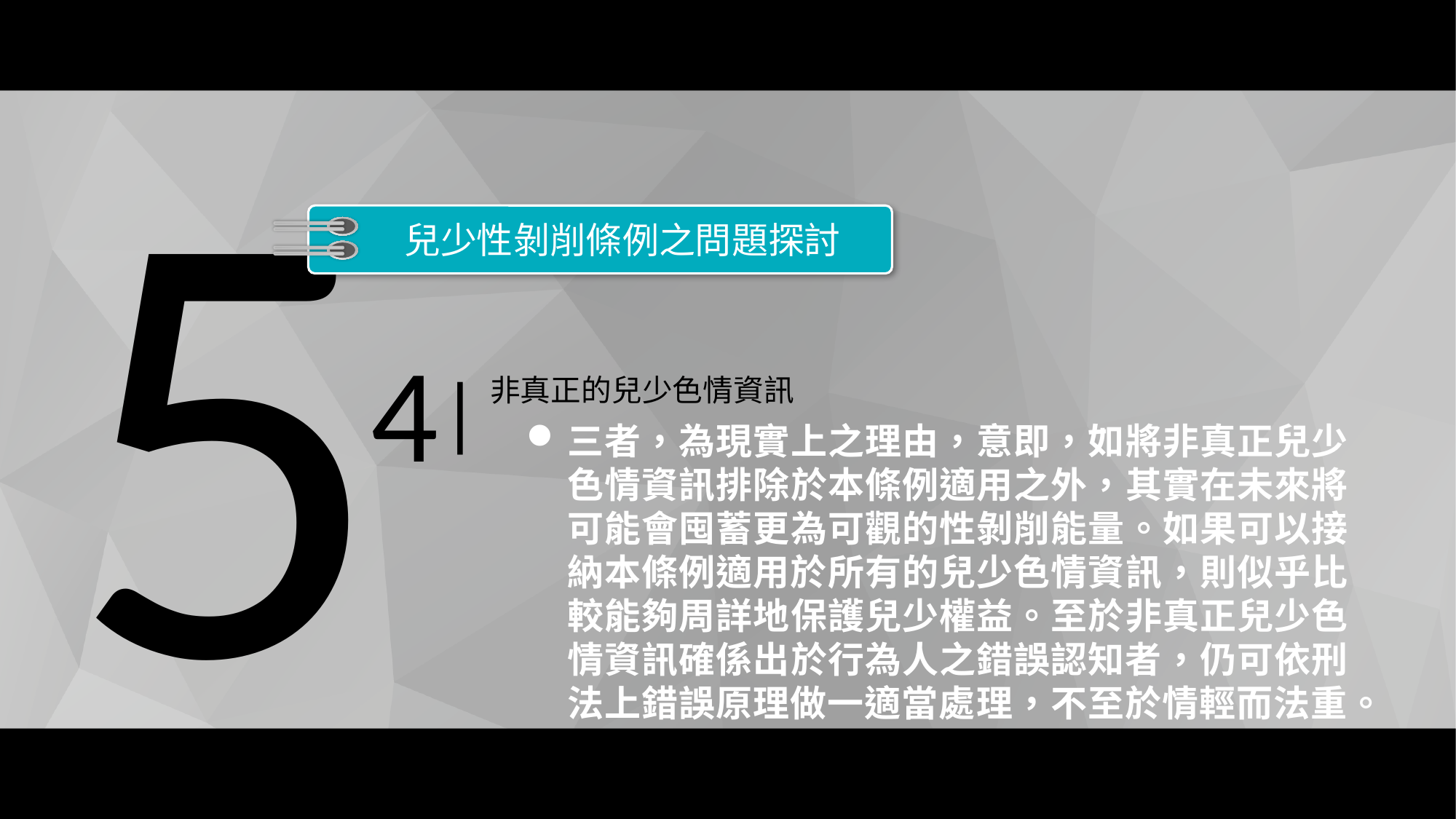

5

兒少性剝削條例之問題探討
4
|
非真正的兒少色情資訊
三者，為現實上之理由，意即，如將非真正兒少色情資訊排除於本條例適用之外，其實在未來將可能會囤蓄更為可觀的性剝削能量。如果可以接納本條例適用於所有的兒少色情資訊，則似乎比較能夠周詳地保護兒少權益。至於非真正兒少色情資訊確係出於行為人之錯誤認知者，仍可依刑法上錯誤原理做一適當處理，不至於情輕而法重。